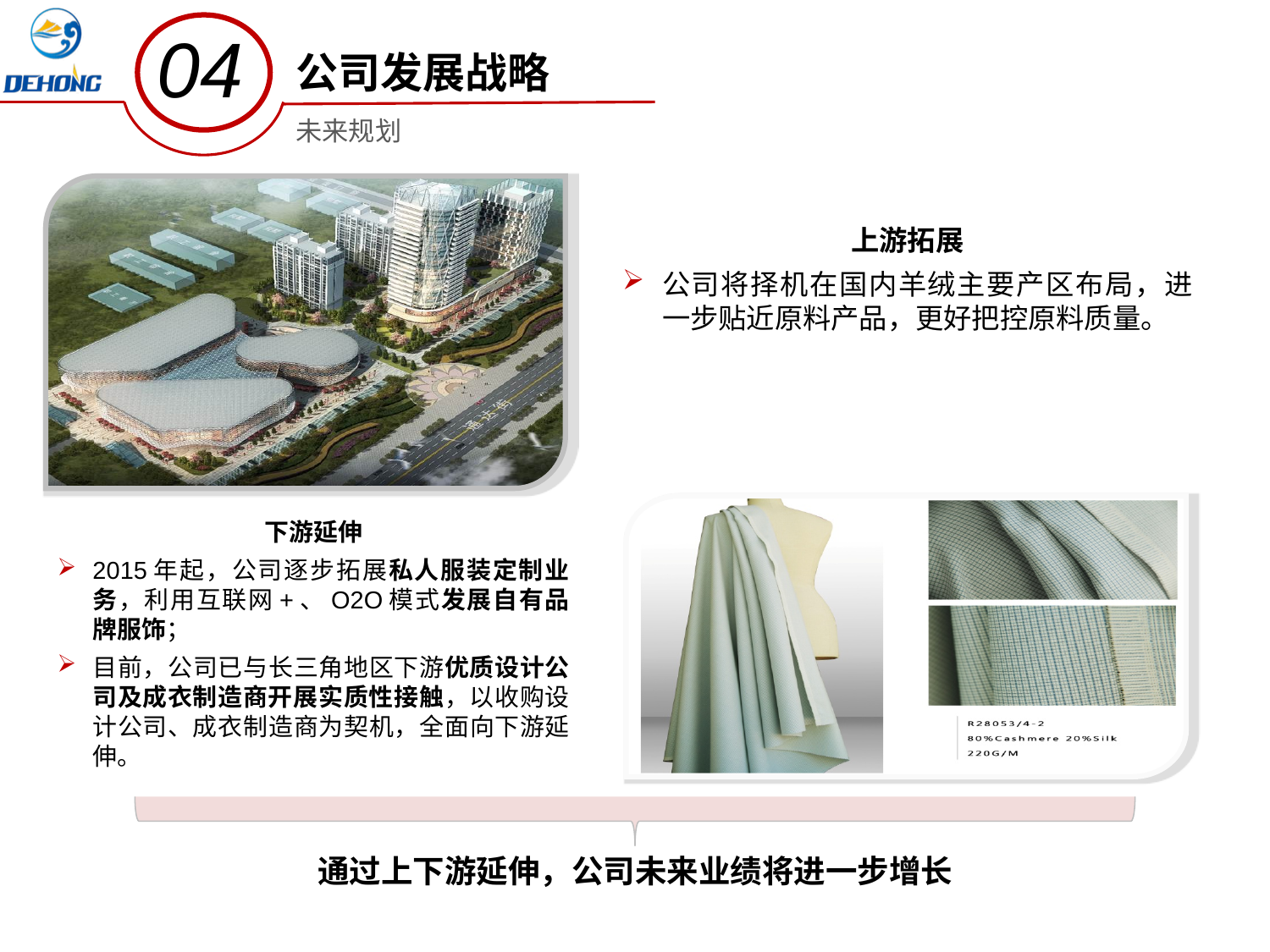

04
公司发展战略

未来规划

上游拓展
公司将择机在国内羊绒主要产区布局，进一步贴近原料产品，更好把控原料质量。
下游延伸
2015年起，公司逐步拓展私人服装定制业务，利用互联网+、O2O模式发展自有品牌服饰；
目前，公司已与长三角地区下游优质设计公司及成衣制造商开展实质性接触，以收购设计公司、成衣制造商为契机，全面向下游延伸。

通过上下游延伸，公司未来业绩将进一步增长